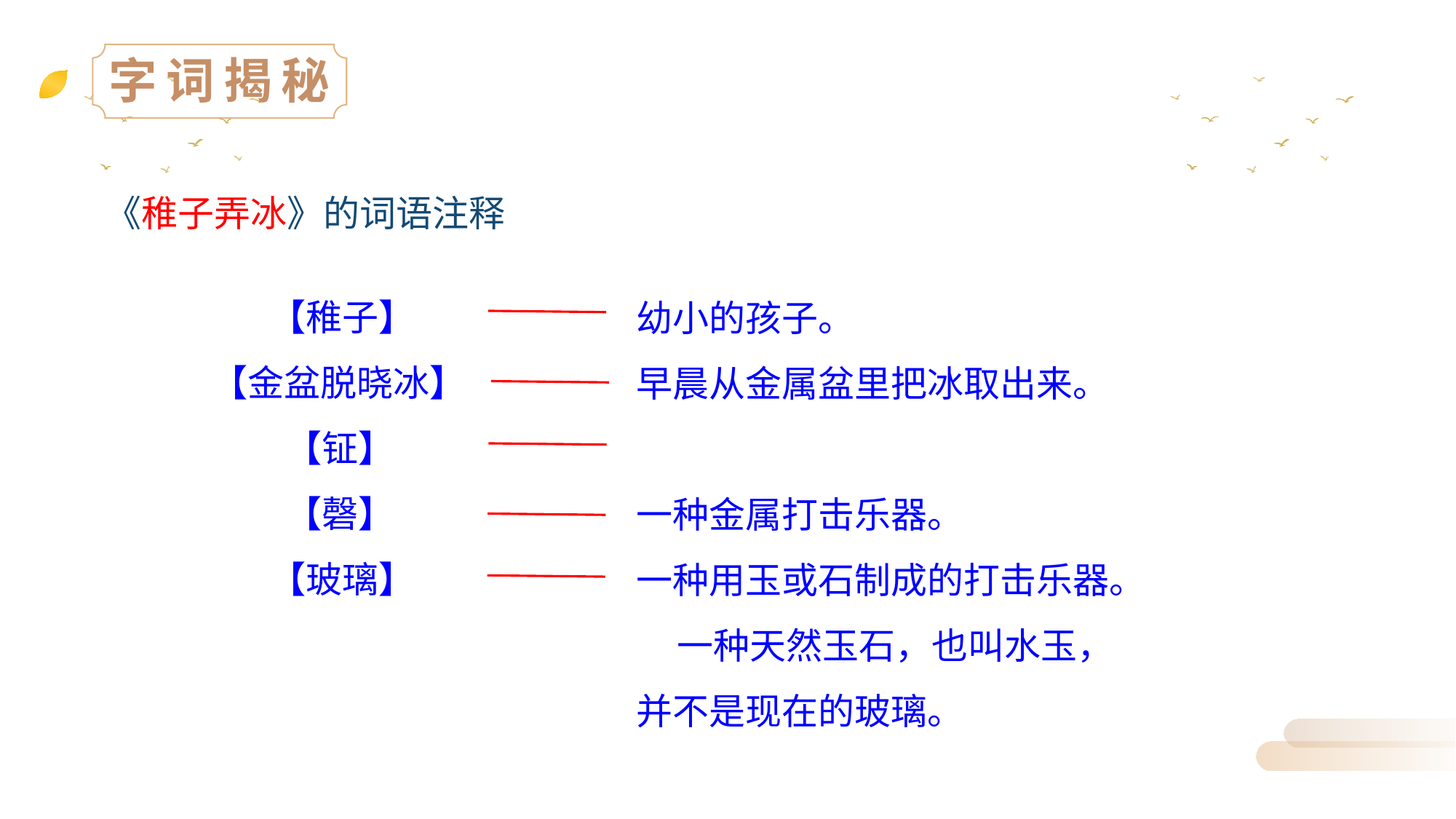

《稚子弄冰》的词语注释
      【稚子】
【金盆脱晓冰】
        【钲】
        【磬】
      【玻璃】

幼小的孩子。
早晨从金属盆里把冰取出来。
一种金属打击乐器。
一种用玉或石制成的打击乐器。     一种天然玉石，也叫水玉，并不是现在的玻璃。